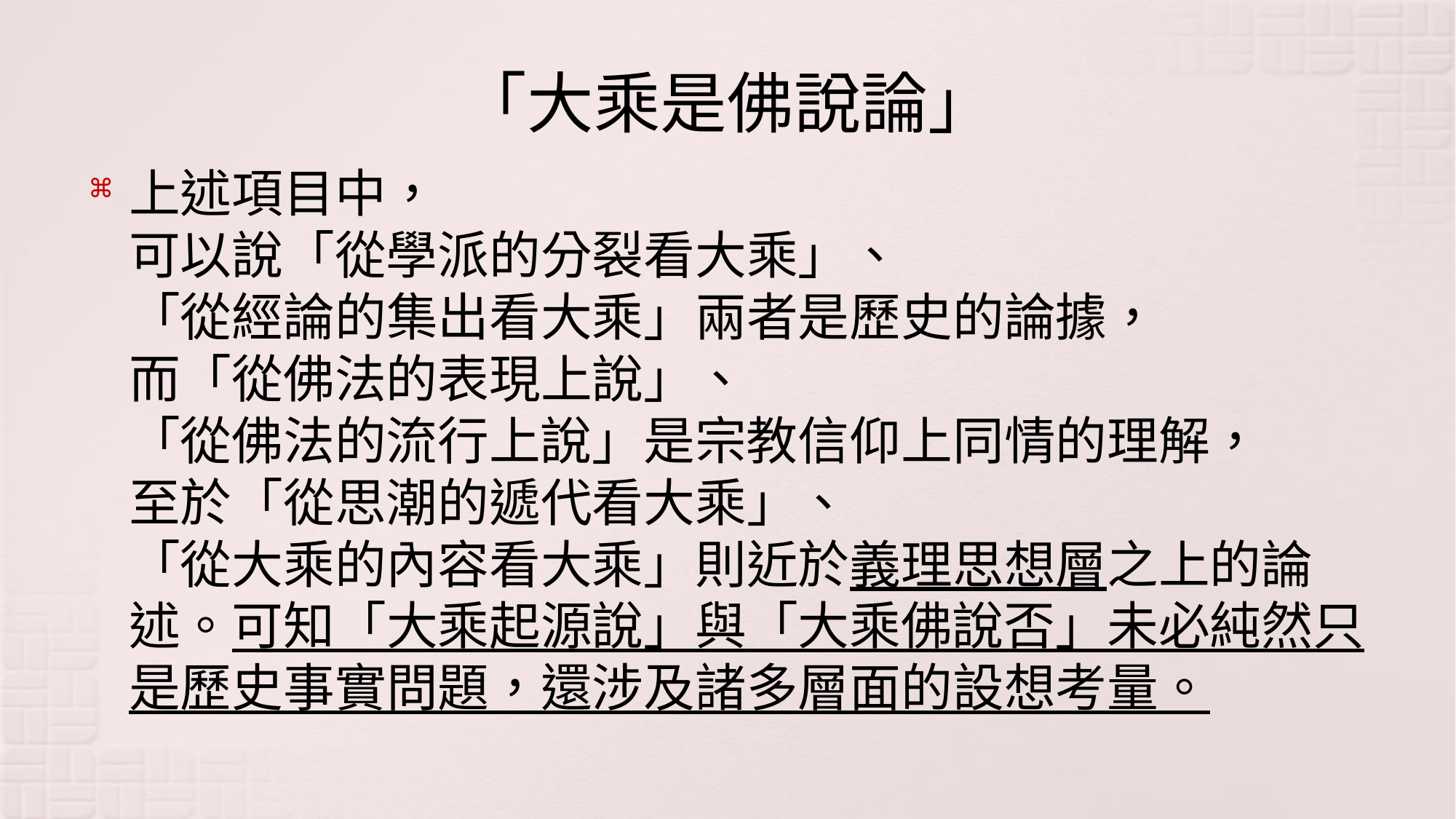

# 「大乘是佛說論」
上述項目中，
可以說「從學派的分裂看大乘」、
「從經論的集出看大乘」兩者是歷史的論據，
而「從佛法的表現上說」、
「從佛法的流行上說」是宗教信仰上同情的理解，
至於「從思潮的遞代看大乘」、
「從大乘的內容看大乘」則近於義理思想層之上的論述。可知「大乘起源說」與「大乘佛說否」未必純然只是歷史事實問題，還涉及諸多層面的設想考量。